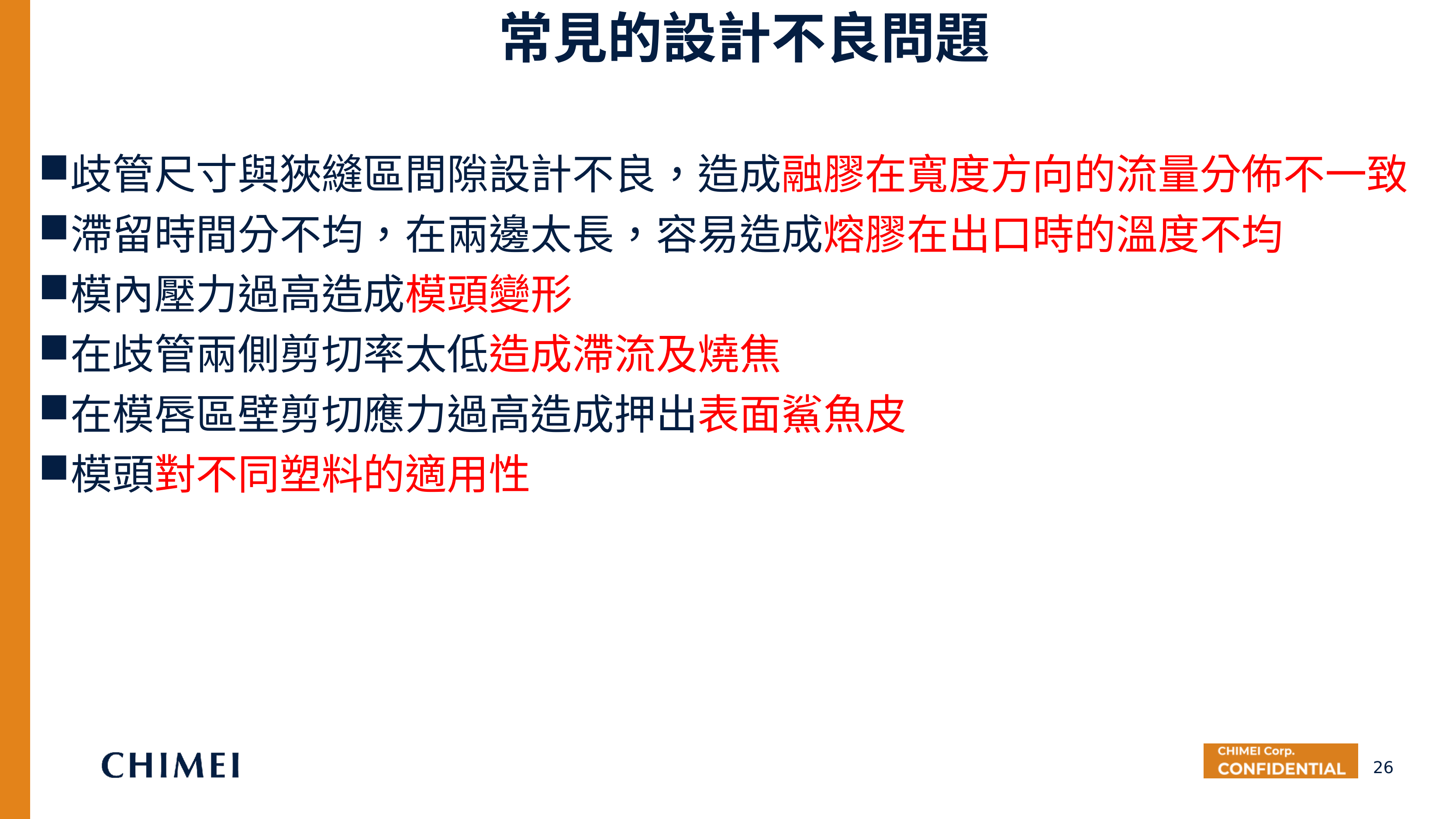

常見的設計不良問題
歧管尺寸與狹縫區間隙設計不良，造成融膠在寬度方向的流量分佈不一致
滯留時間分不均，在兩邊太長，容易造成熔膠在出口時的溫度不均
模內壓力過高造成模頭變形
在歧管兩側剪切率太低造成滯流及燒焦
在模唇區壁剪切應力過高造成押出表面鯊魚皮
模頭對不同塑料的適用性

26